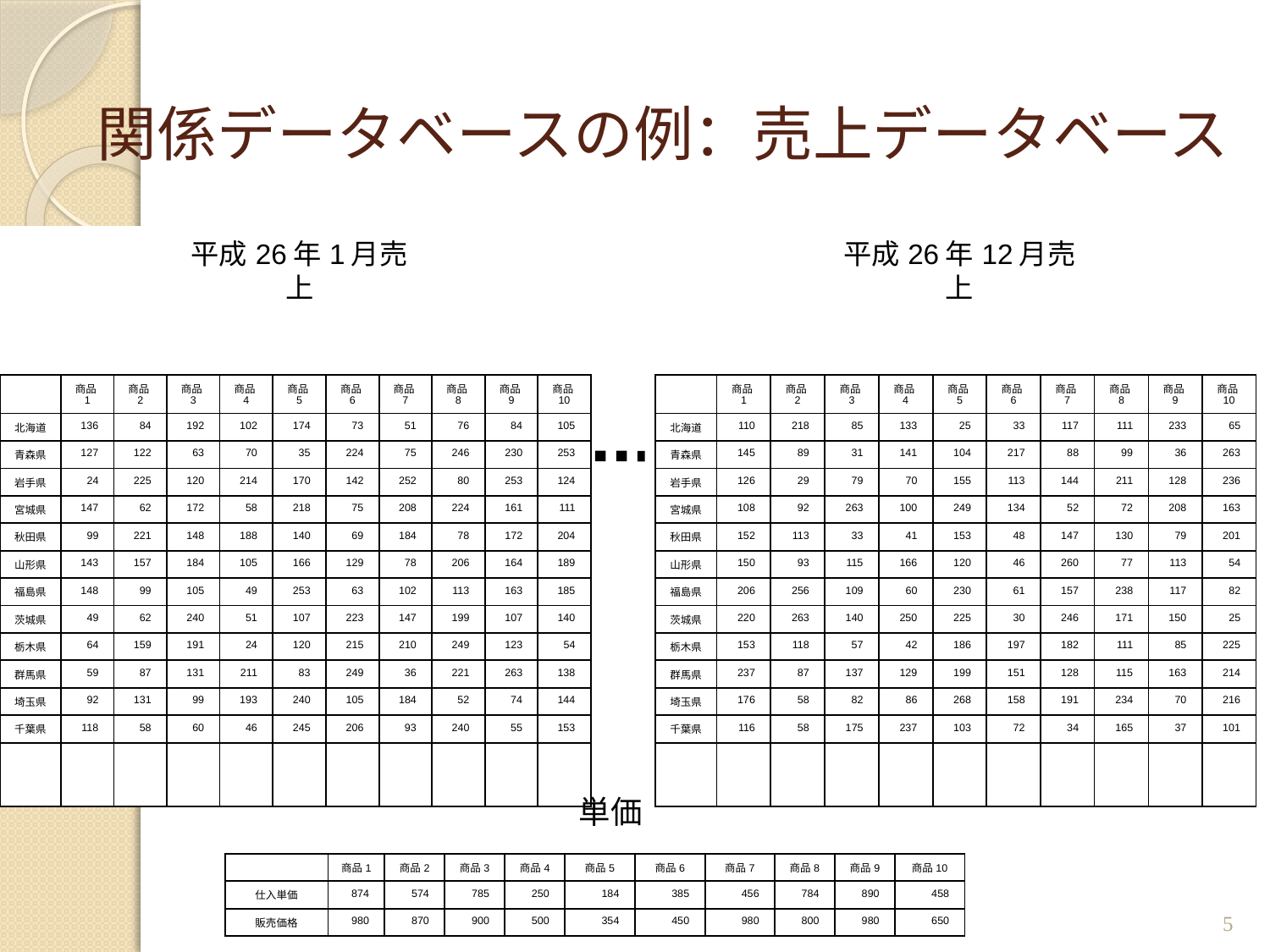

# 関係データベースの例：売上データベース
|  |  |  | 平成26年1月売上 |  |  |  |  |  |  |  |
| --- | --- | --- | --- | --- | --- | --- | --- | --- | --- | --- |
|  |  |  |  |  |  |  |  |  |  |  |
|  | 商品1 | 商品2 | 商品3 | 商品4 | 商品5 | 商品6 | 商品7 | 商品8 | 商品9 | 商品10 |
| 北海道 | 136 | 84 | 192 | 102 | 174 | 73 | 51 | 76 | 84 | 105 |
| 青森県 | 127 | 122 | 63 | 70 | 35 | 224 | 75 | 246 | 230 | 253 |
| 岩手県 | 24 | 225 | 120 | 214 | 170 | 142 | 252 | 80 | 253 | 124 |
| 宮城県 | 147 | 62 | 172 | 58 | 218 | 75 | 208 | 224 | 161 | 111 |
| 秋田県 | 99 | 221 | 148 | 188 | 140 | 69 | 184 | 78 | 172 | 204 |
| 山形県 | 143 | 157 | 184 | 105 | 166 | 129 | 78 | 206 | 164 | 189 |
| 福島県 | 148 | 99 | 105 | 49 | 253 | 63 | 102 | 113 | 163 | 185 |
| 茨城県 | 49 | 62 | 240 | 51 | 107 | 223 | 147 | 199 | 107 | 140 |
| 栃木県 | 64 | 159 | 191 | 24 | 120 | 215 | 210 | 249 | 123 | 54 |
| 群馬県 | 59 | 87 | 131 | 211 | 83 | 249 | 36 | 221 | 263 | 138 |
| 埼玉県 | 92 | 131 | 99 | 193 | 240 | 105 | 184 | 52 | 74 | 144 |
| 千葉県 | 118 | 58 | 60 | 46 | 245 | 206 | 93 | 240 | 55 | 153 |
|  |  |  |  |  |  |  |  |  |  |  |
|  |  |  | 平成26年12月売上 |  |  |  |  |  |  |  |
| --- | --- | --- | --- | --- | --- | --- | --- | --- | --- | --- |
|  |  |  |  |  |  |  |  |  |  |  |
|  | 商品1 | 商品2 | 商品3 | 商品4 | 商品5 | 商品6 | 商品7 | 商品8 | 商品9 | 商品10 |
| 北海道 | 110 | 218 | 85 | 133 | 25 | 33 | 117 | 111 | 233 | 65 |
| 青森県 | 145 | 89 | 31 | 141 | 104 | 217 | 88 | 99 | 36 | 263 |
| 岩手県 | 126 | 29 | 79 | 70 | 155 | 113 | 144 | 211 | 128 | 236 |
| 宮城県 | 108 | 92 | 263 | 100 | 249 | 134 | 52 | 72 | 208 | 163 |
| 秋田県 | 152 | 113 | 33 | 41 | 153 | 48 | 147 | 130 | 79 | 201 |
| 山形県 | 150 | 93 | 115 | 166 | 120 | 46 | 260 | 77 | 113 | 54 |
| 福島県 | 206 | 256 | 109 | 60 | 230 | 61 | 157 | 238 | 117 | 82 |
| 茨城県 | 220 | 263 | 140 | 250 | 225 | 30 | 246 | 171 | 150 | 25 |
| 栃木県 | 153 | 118 | 57 | 42 | 186 | 197 | 182 | 111 | 85 | 225 |
| 群馬県 | 237 | 87 | 137 | 129 | 199 | 151 | 128 | 115 | 163 | 214 |
| 埼玉県 | 176 | 58 | 82 | 86 | 268 | 158 | 191 | 234 | 70 | 216 |
| 千葉県 | 116 | 58 | 175 | 237 | 103 | 72 | 34 | 165 | 37 | 101 |
|  |  |  |  |  |  |  |  |  |  |  |

|  |  |  |  |  |  |  |  |  |  |  |
| --- | --- | --- | --- | --- | --- | --- | --- | --- | --- | --- |
|  |  |  |  |  |  |  |  |  |  |  |
|  | 商品1 | 商品2 | 商品3 | 商品4 | 商品5 | 商品6 | 商品7 | 商品8 | 商品9 | 商品10 |
| 仕入単価 | 874 | 574 | 785 | 250 | 184 | 385 | 456 | 784 | 890 | 458 |
| 販売価格 | 980 | 870 | 900 | 500 | 354 | 450 | 980 | 800 | 980 | 650 |
単価
5